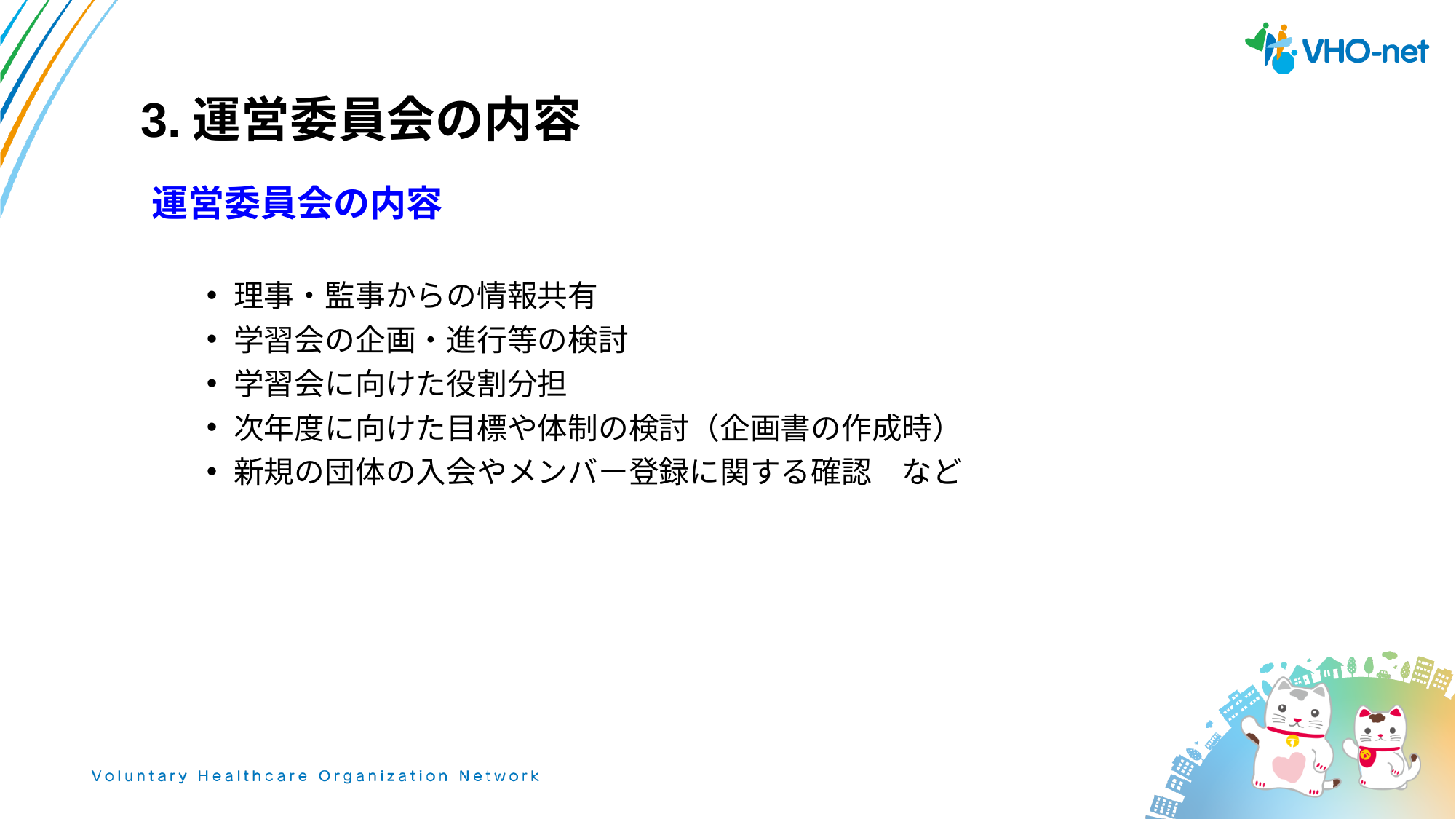

3.運営委員会の内容
運営委員会の内容

理事・監事からの情報共有
学習会の企画・進行等の検討
学習会に向けた役割分担
次年度に向けた目標や体制の検討（企画書の作成時）
新規の団体の入会やメンバー登録に関する確認　など